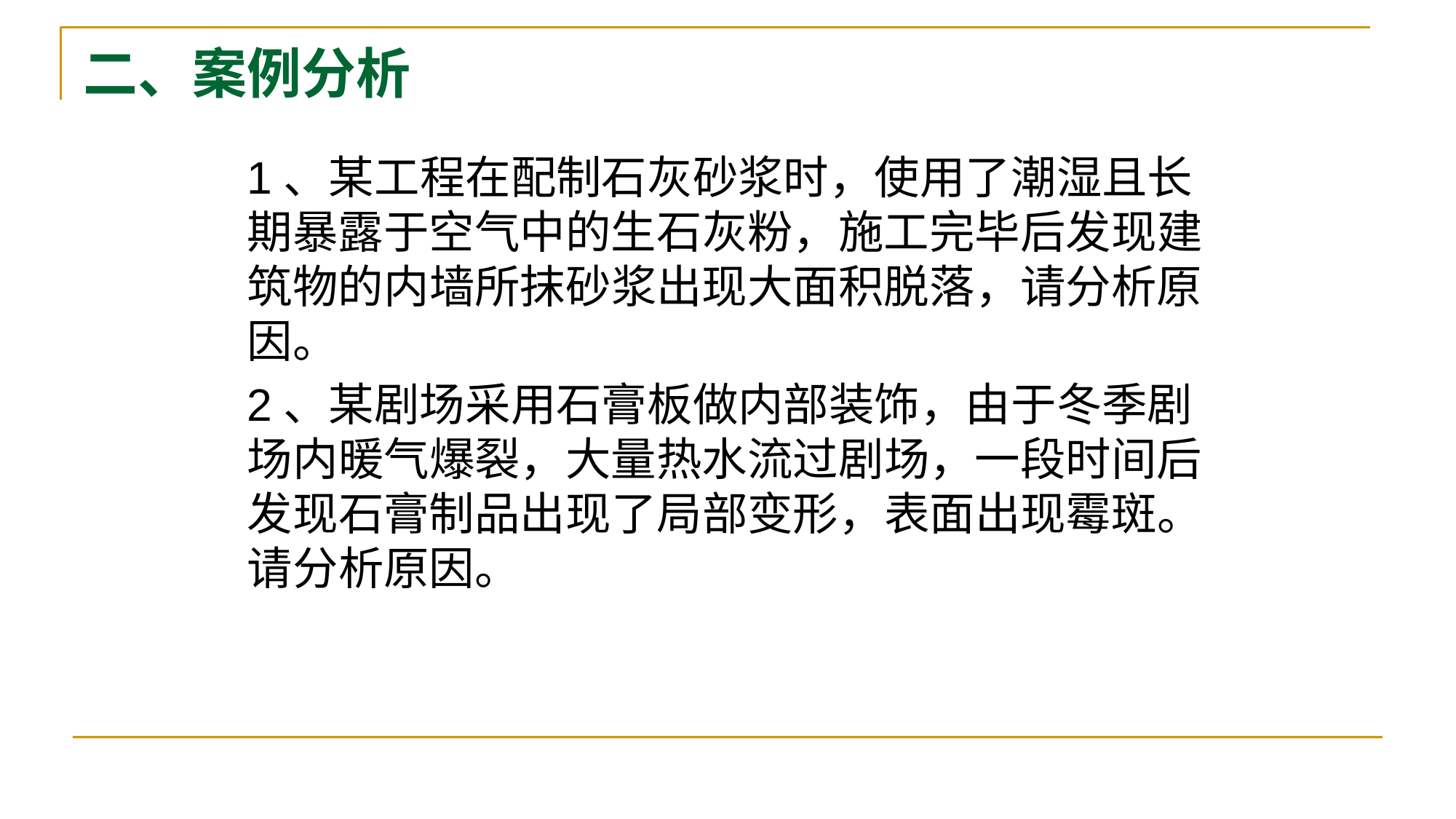

# 二、案例分析
1、某工程在配制石灰砂浆时，使用了潮湿且长期暴露于空气中的生石灰粉，施工完毕后发现建筑物的内墙所抹砂浆出现大面积脱落，请分析原因。
2、某剧场采用石膏板做内部装饰，由于冬季剧场内暖气爆裂，大量热水流过剧场，一段时间后发现石膏制品出现了局部变形，表面出现霉斑。请分析原因。